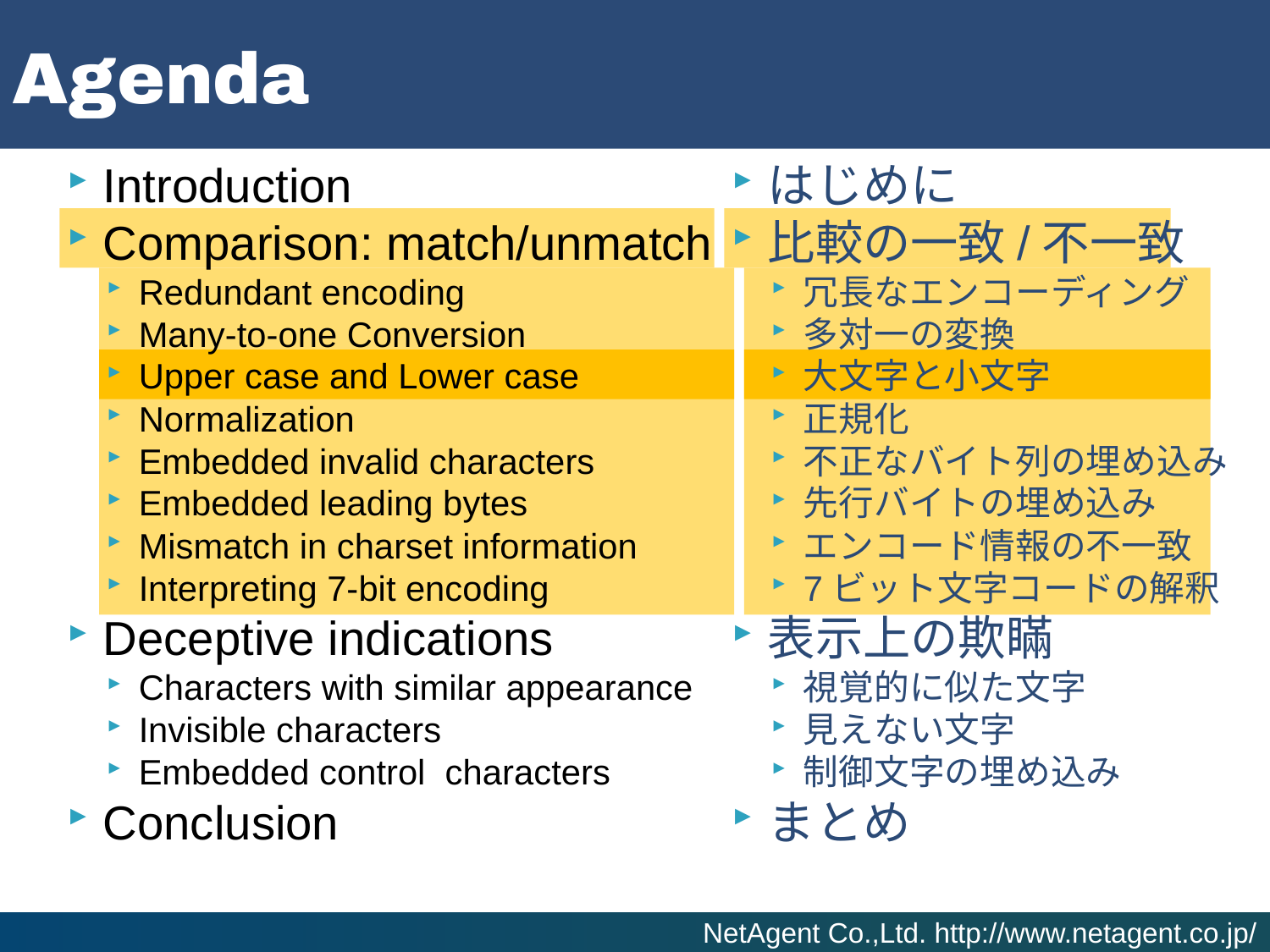

# Agenda
Introduction
Comparison: match/unmatch
Redundant encoding
Many-to-one Conversion
Upper case and Lower case
Normalization
Embedded invalid characters
Embedded leading bytes
Mismatch in charset information
Interpreting 7-bit encoding
Deceptive indications
Characters with similar appearance
Invisible characters
Embedded control  characters
Conclusion
はじめに
比較の一致/不一致
冗長なエンコーディング
多対一の変換
大文字と小文字
正規化
不正なバイト列の埋め込み
先行バイトの埋め込み
エンコード情報の不一致
7ビット文字コードの解釈
表示上の欺瞞
視覚的に似た文字
見えない文字
制御文字の埋め込み
まとめ